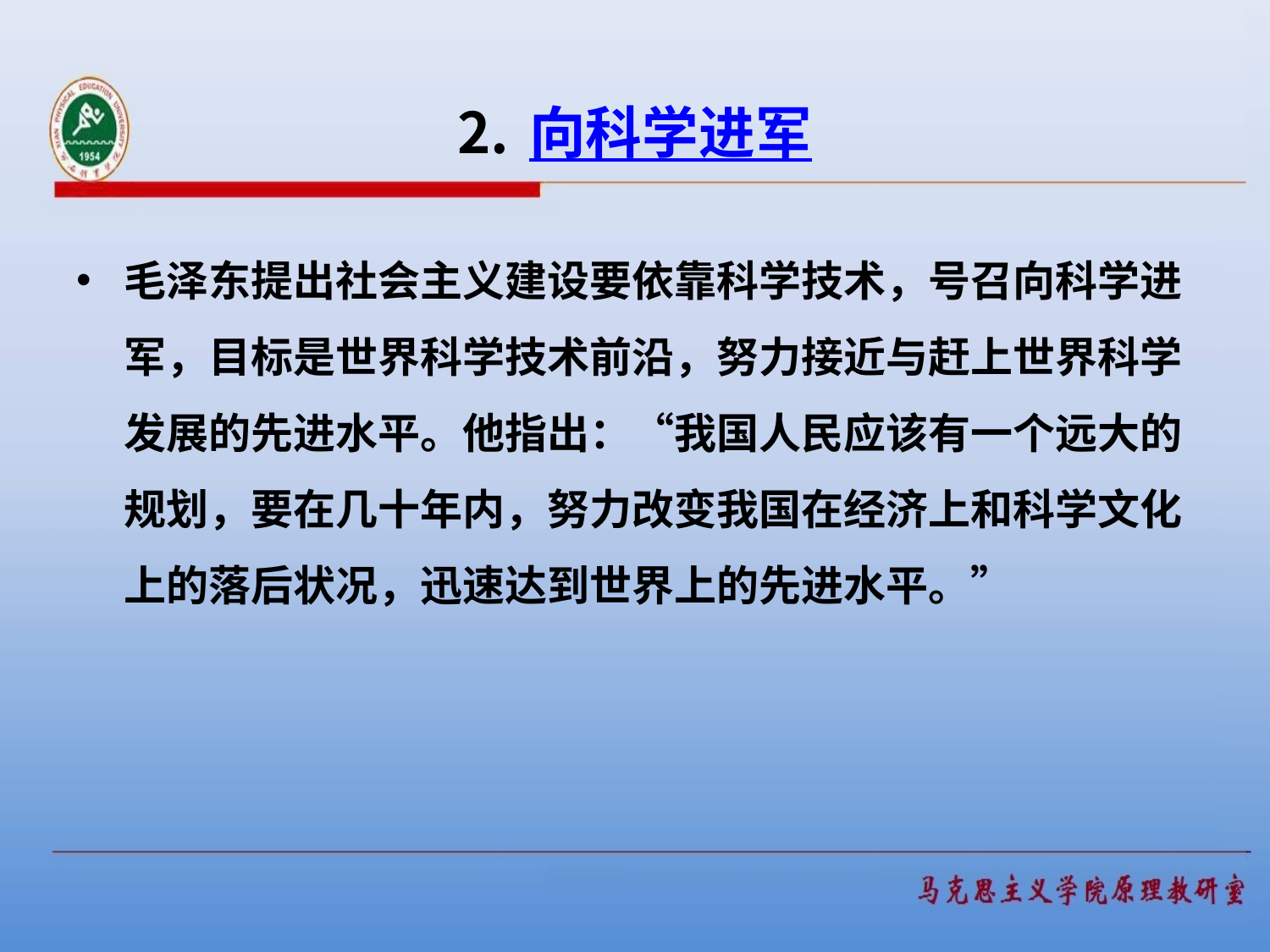

# 向科学进军
毛泽东提出社会主义建设要依靠科学技术，号召向科学进军，目标是世界科学技术前沿，努力接近与赶上世界科学发展的先进水平。他指出：“我国人民应该有一个远大的规划，要在几十年内，努力改变我国在经济上和科学文化上的落后状况，迅速达到世界上的先进水平。”